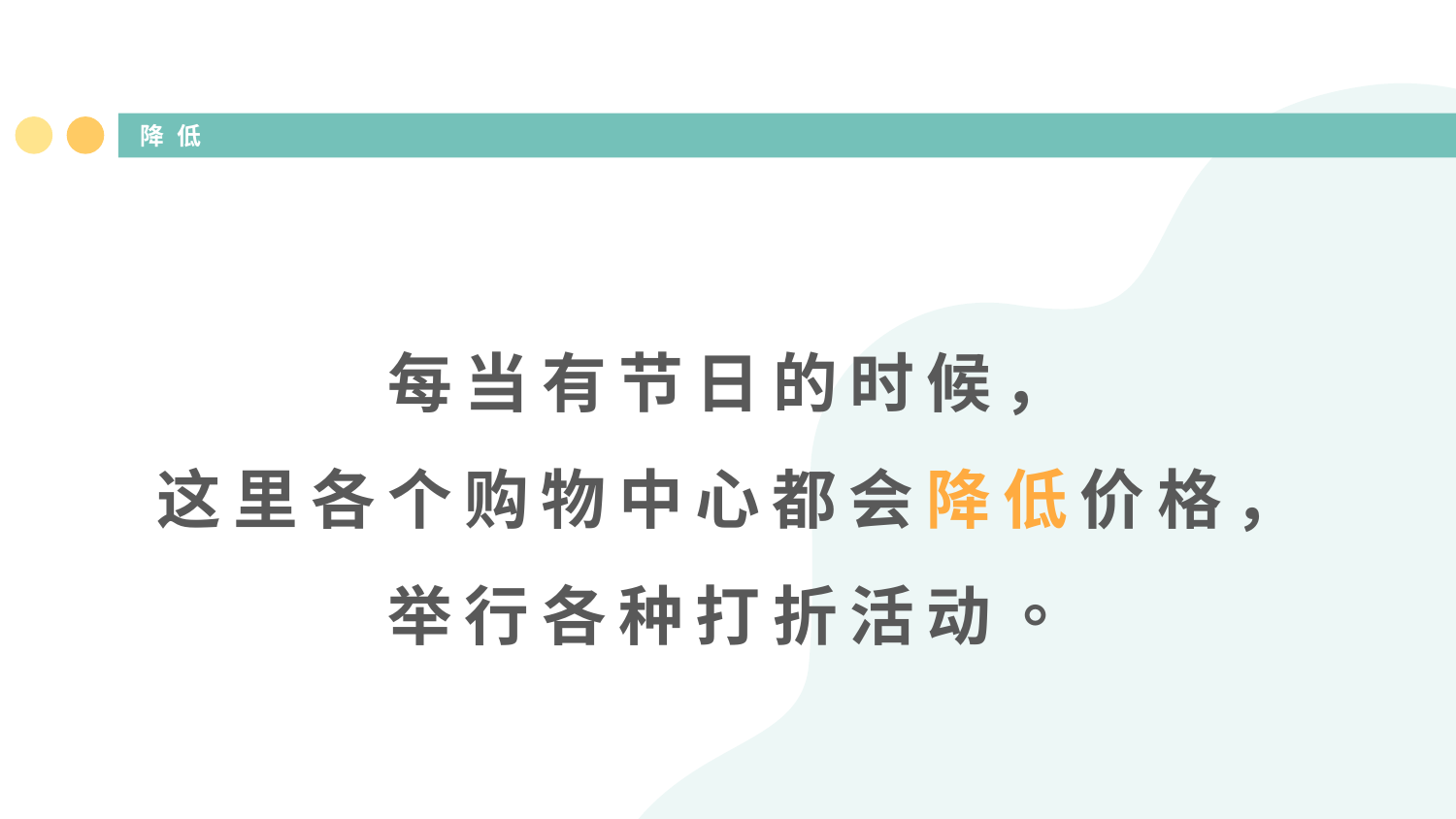

# 降低
每当有节日的时候，
这里各个购物中心都会降低价格，
举行各种打折活动。